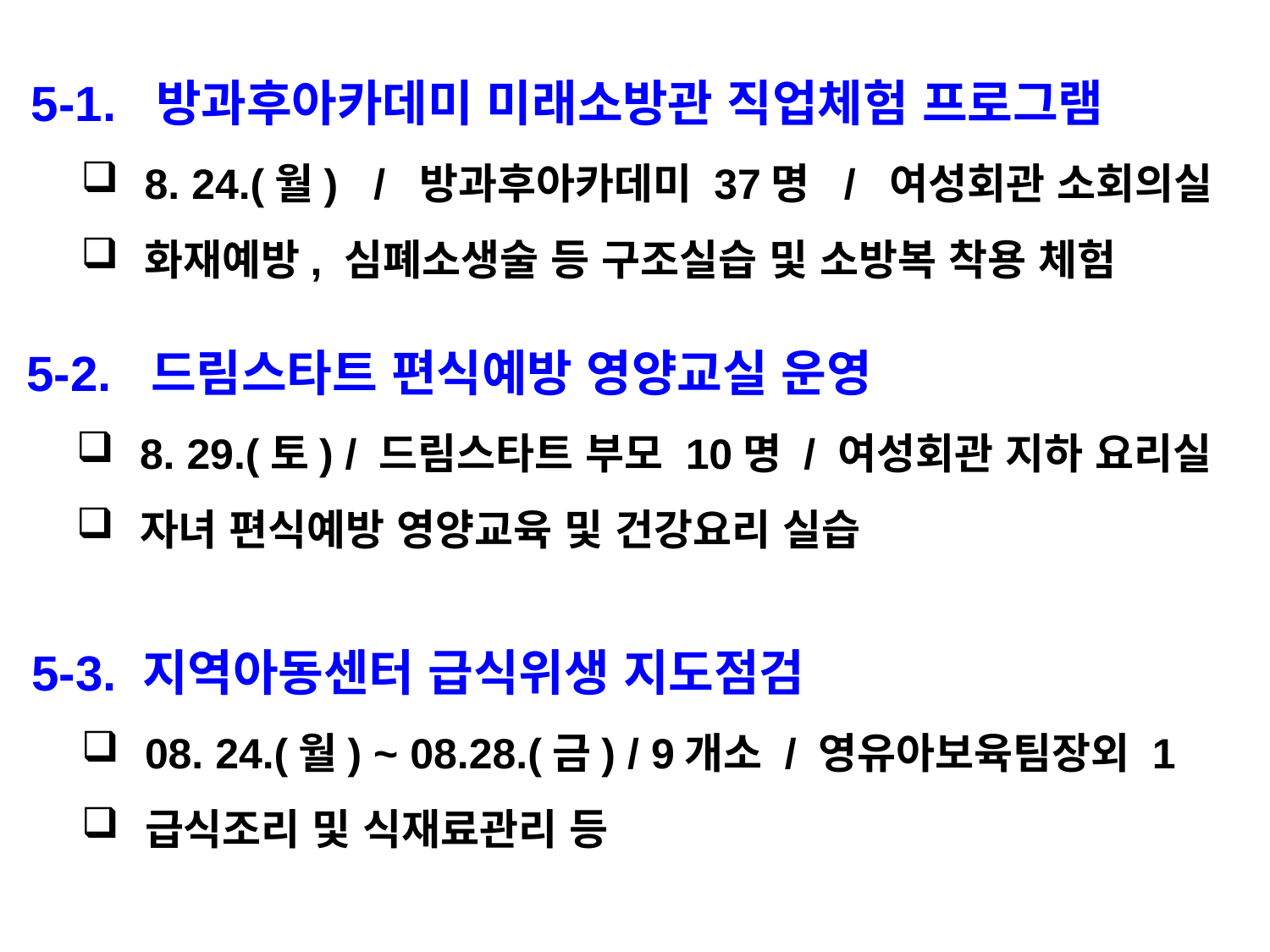

5-1.  방과후아카데미 미래소방관 직업체험 프로그램
8. 24.(월)   /  방과후아카데미 37명  /  여성회관 소회의실
화재예방, 심폐소생술 등 구조실습 및 소방복 착용 체험
 5-2.  드림스타트 편식예방 영양교실 운영
8. 29.(토) / 드림스타트 부모 10명 / 여성회관 지하 요리실
자녀 편식예방 영양교육 및 건강요리 실습

 5-3. 지역아동센터 급식위생 지도점검
08. 24.(월) ~ 08.28.(금) / 9개소 / 영유아보육팀장외 1
급식조리 및 식재료관리 등